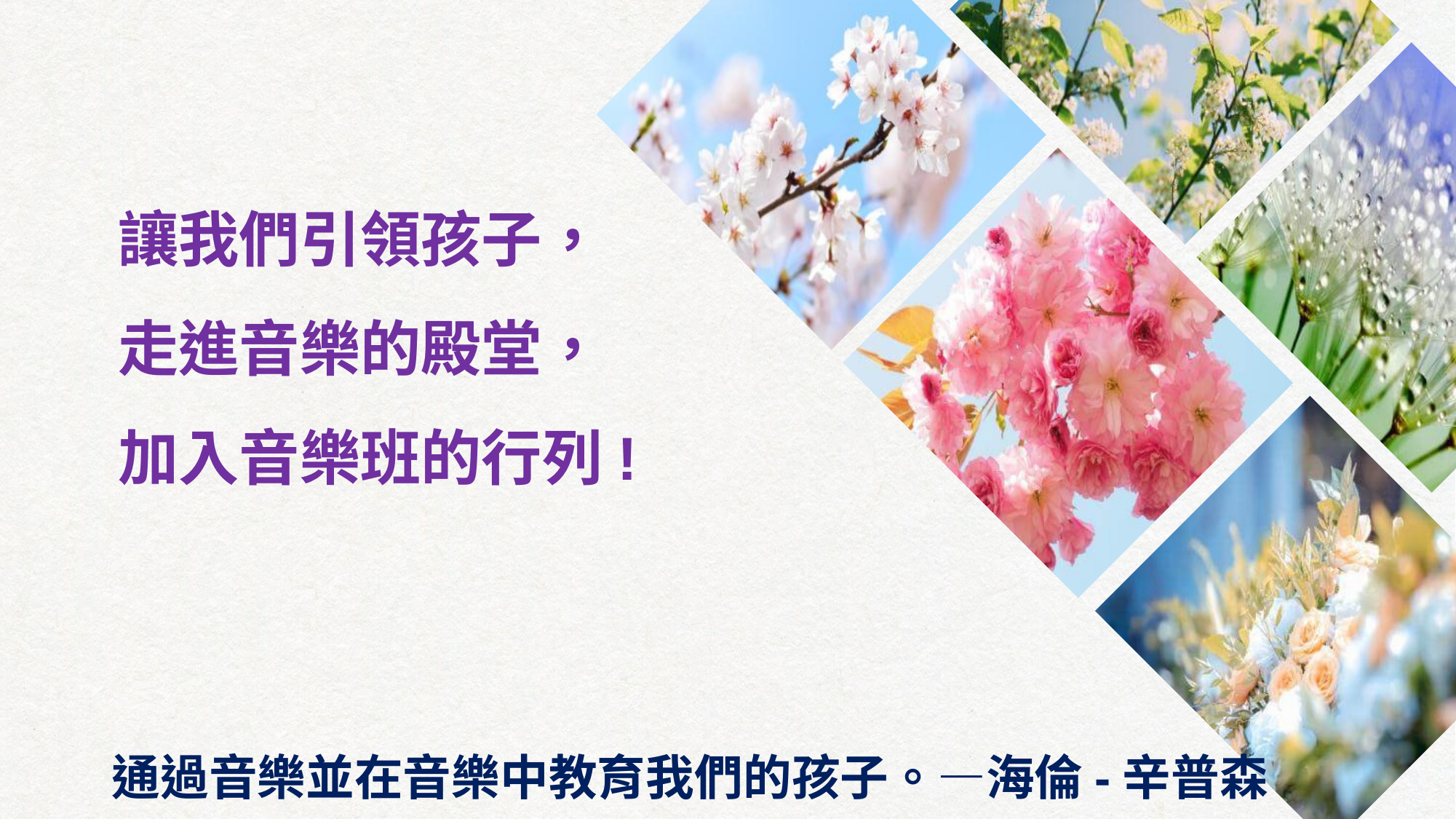

讓我們引領孩子，
走進音樂的殿堂，
加入音樂班的行列!

通過音樂並在音樂中教育我們的孩子。—海倫-辛普森